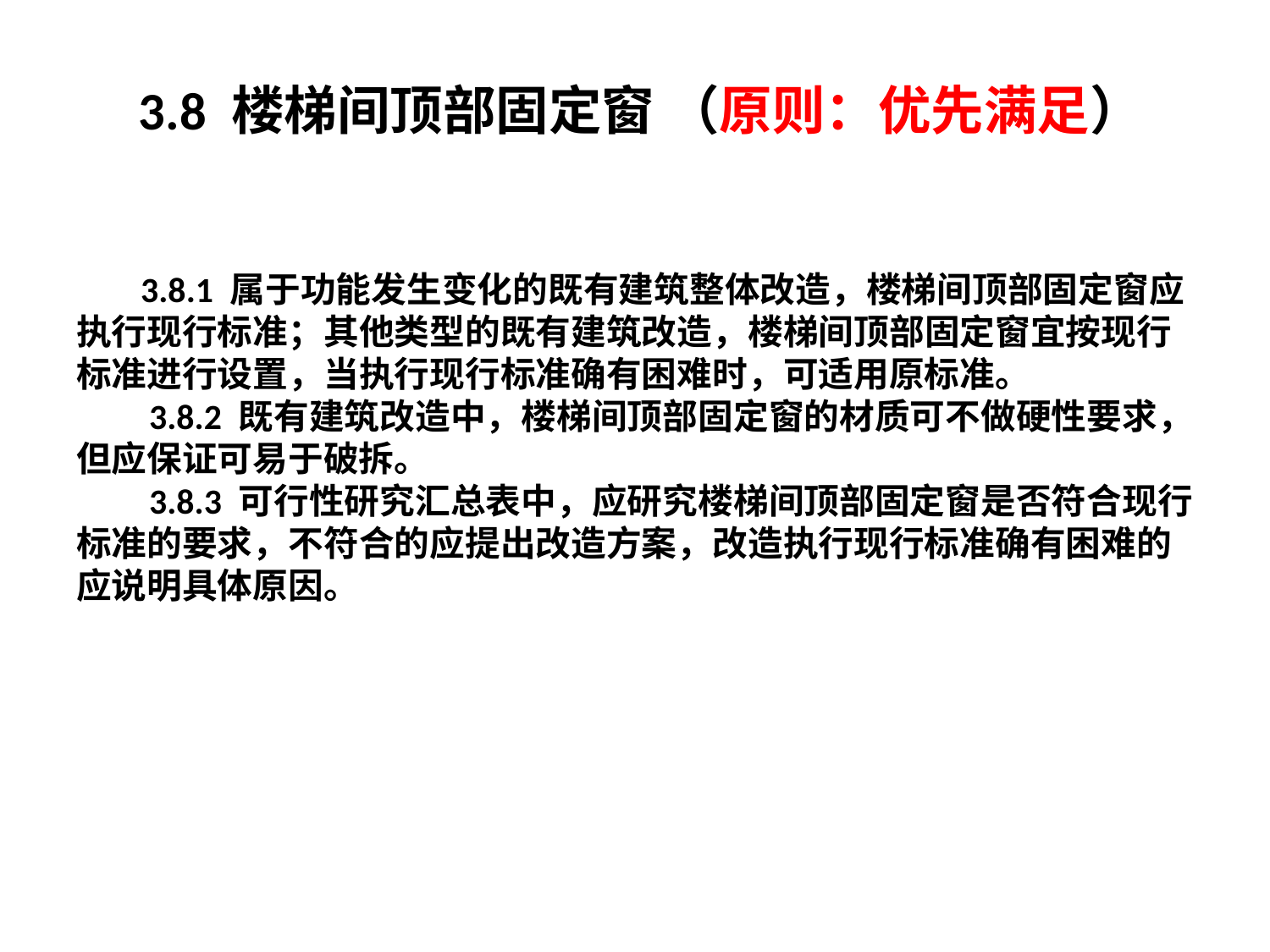

# 3.8 楼梯间顶部固定窗 （原则：优先满足）
        3.8.1 属于功能发生变化的既有建筑整体改造，楼梯间顶部固定窗应执行现行标准；其他类型的既有建筑改造，楼梯间顶部固定窗宜按现行标准进行设置，当执行现行标准确有困难时，可适用原标准。
        3.8.2 既有建筑改造中，楼梯间顶部固定窗的材质可不做硬性要求，但应保证可易于破拆。
        3.8.3 可行性研究汇总表中，应研究楼梯间顶部固定窗是否符合现行标准的要求，不符合的应提出改造方案，改造执行现行标准确有困难的应说明具体原因。